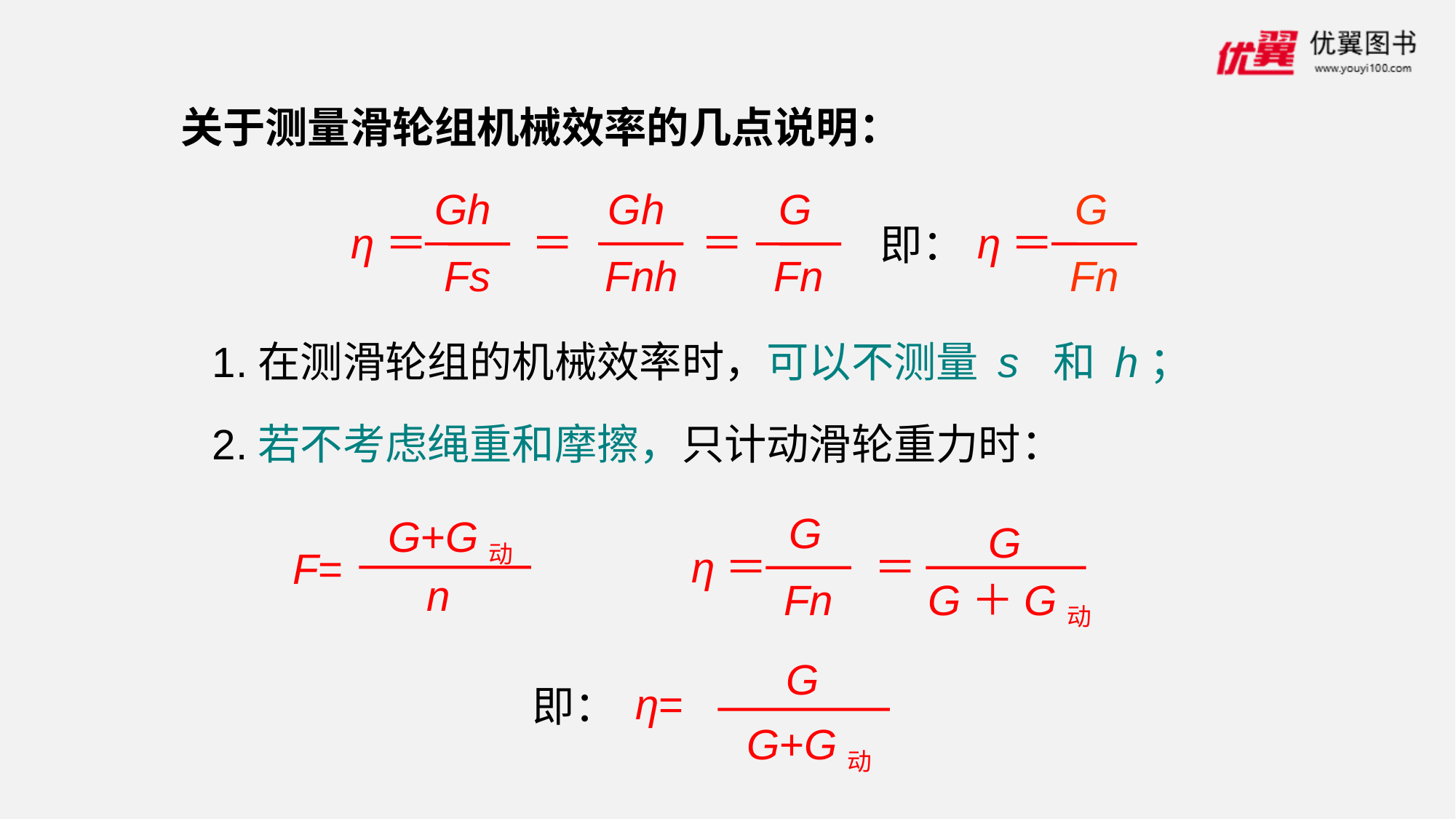

关于测量滑轮组机械效率的几点说明：
Gh
Fnh

Gh

Fs
G

Fn
η＝
＝
＝
G

Fn
η＝
即：
1.在测滑轮组的机械效率时，可以不测量 s  和 h；
2.若不考虑绳重和摩擦，只计动滑轮重力时：
G

Fn
G
G＋G动

η＝
＝
G+G动
F=
n

G

G+G动
η=
即：